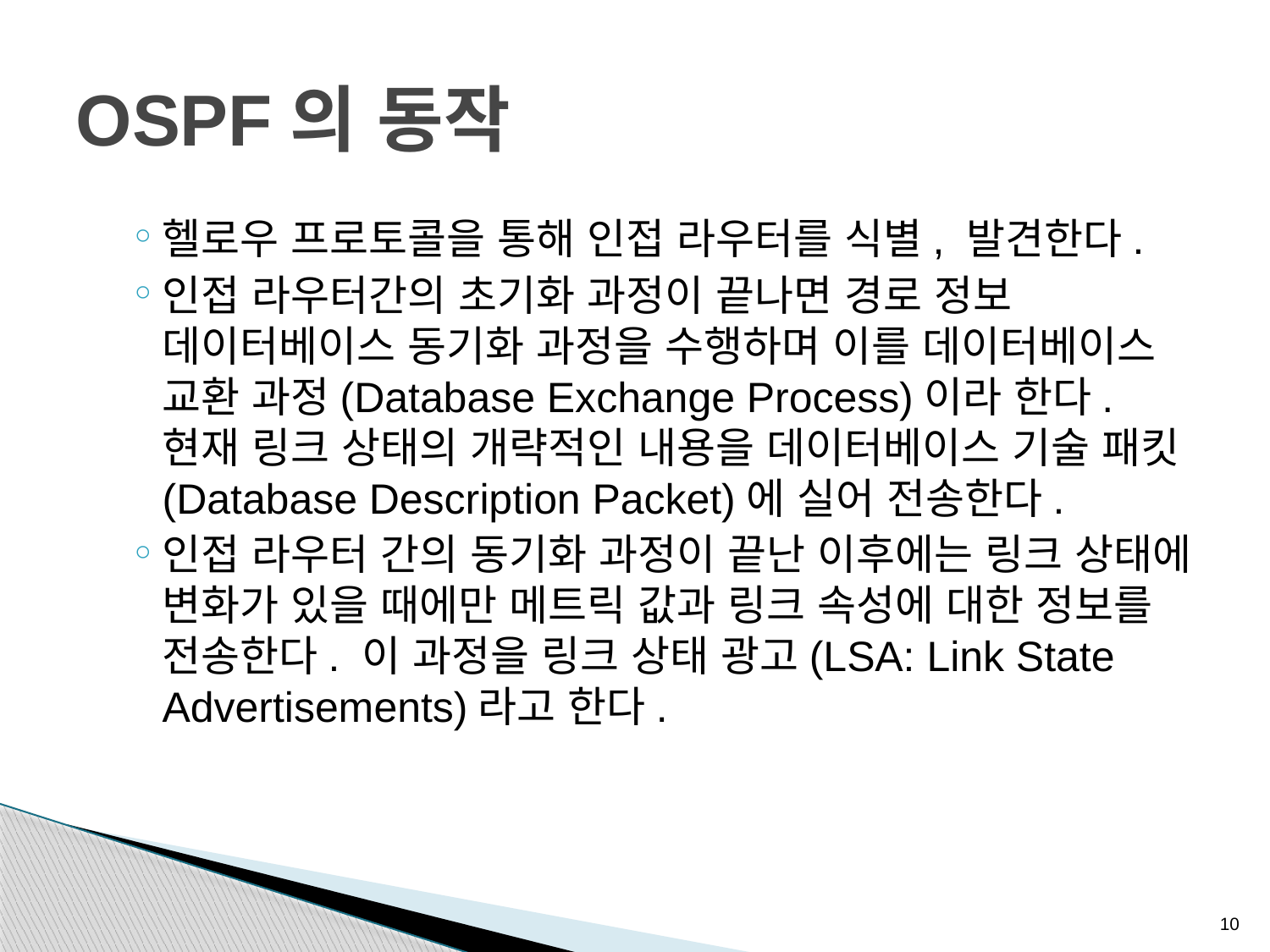

# OSPF의 동작
헬로우 프로토콜을 통해 인접 라우터를 식별, 발견한다.
인접 라우터간의 초기화 과정이 끝나면 경로 정보 데이터베이스 동기화 과정을 수행하며 이를 데이터베이스 교환 과정(Database Exchange Process)이라 한다. 현재 링크 상태의 개략적인 내용을 데이터베이스 기술 패킷(Database Description Packet)에 실어 전송한다.
인접 라우터 간의 동기화 과정이 끝난 이후에는 링크 상태에 변화가 있을 때에만 메트릭 값과 링크 속성에 대한 정보를 전송한다. 이 과정을 링크 상태 광고(LSA: Link State Advertisements)라고 한다.
10